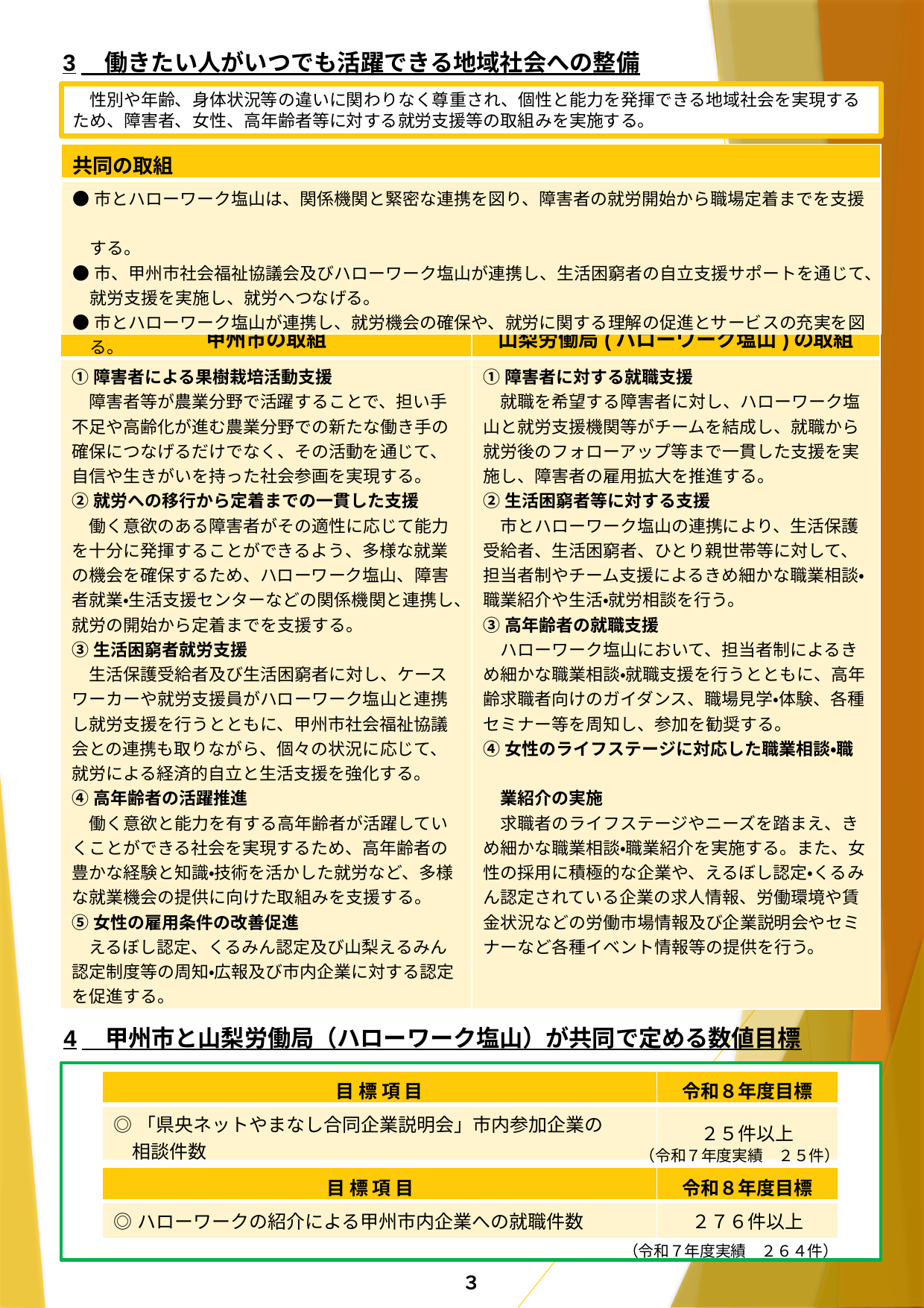

3　働きたい人がいつでも活躍できる地域社会への整備
　性別や年齢、身体状況等の違いに関わりなく尊重され、個性と能力を発揮できる地域社会を実現するため、障害者、女性、高年齢者等に対する就労支援等の取組みを実施する。
| 共同の取組 |
| --- |
| ●市とハローワーク塩山は、関係機関と緊密な連携を図り、障害者の就労開始から職場定着までを支援　 　する。 ●市、甲州市社会福祉協議会及びハローワーク塩山が連携し、生活困窮者の自立支援サポートを通じて、 　就労支援を実施し、就労へつなげる。 ●市とハローワーク塩山が連携し、就労機会の確保や、就労に関する理解の促進とサービスの充実を図 　る。 |
| 甲州市の取組 | 山梨労働局(ハローワーク塩山)の取組 |
| --- | --- |
| ①障害者による果樹栽培活動支援 　障害者等が農業分野で活躍することで、担い手不足や高齢化が進む農業分野での新たな働き手の確保につなげるだけでなく、その活動を通じて、自信や生きがいを持った社会参画を実現する。 ②就労への移行から定着までの一貫した支援 　働く意欲のある障害者がその適性に応じて能力を十分に発揮することができるよう、多様な就業の機会を確保するため、ハローワーク塩山、障害者就業・生活支援センターなどの関係機関と連携し、就労の開始から定着までを支援する。 ③生活困窮者就労支援 　生活保護受給者及び生活困窮者に対し、ケースワーカーや就労支援員がハローワーク塩山と連携し就労支援を行うとともに、甲州市社会福祉協議会との連携も取りながら、個々の状況に応じて、就労による経済的自立と生活支援を強化する。 ④高年齢者の活躍推進 　働く意欲と能力を有する高年齢者が活躍していくことができる社会を実現するため、高年齢者の豊かな経験と知識・技術を活かした就労など、多様な就業機会の提供に向けた取組みを支援する。 ⑤女性の雇用条件の改善促進 　えるぼし認定、くるみん認定及び山梨えるみん認定制度等の周知・広報及び市内企業に対する認定を促進する。 | ➀障害者に対する就職支援 　就職を希望する障害者に対し、ハローワーク塩山と就労支援機関等がチームを結成し、就職から就労後のフォローアップ等まで一貫した支援を実施し、障害者の雇用拡大を推進する。 ➁生活困窮者等に対する支援 　市とハローワーク塩山の連携により、生活保護受給者、生活困窮者、ひとり親世帯等に対して、担当者制やチーム支援によるきめ細かな職業相談・職業紹介や生活・就労相談を行う。 ➂高年齢者の就職支援 　ハローワーク塩山において、担当者制によるきめ細かな職業相談・就職支援を行うとともに、高年齢求職者向けのガイダンス、職場見学・体験、各種セミナー等を周知し、参加を勧奨する。 ④女性のライフステージに対応した職業相談・職　 　業紹介の実施 　求職者のライフステージやニーズを踏まえ、きめ細かな職業相談・職業紹介を実施する。また、女性の採用に積極的な企業や、えるぼし認定・くるみん認定されている企業の求人情報、労働環境や賃金状況などの労働市場情報及び企業説明会やセミナーなど各種イベント情報等の提供を行う。 |
4　甲州市と山梨労働局（ハローワーク塩山）が共同で定める数値目標

| 目 標 項 目 | 令和８年度目標 |
| --- | --- |
| ◎「県央ネットやまなし合同企業説明会」市内参加企業の 　相談件数 | ２５件以上 |
（令和７年度実績　２５件）
| 目 標 項 目 | 令和８年度目標 |
| --- | --- |
| ◎ハローワークの紹介による甲州市内企業への就職件数 | ２７６件以上 |
（令和７年度実績　２６４件）
３